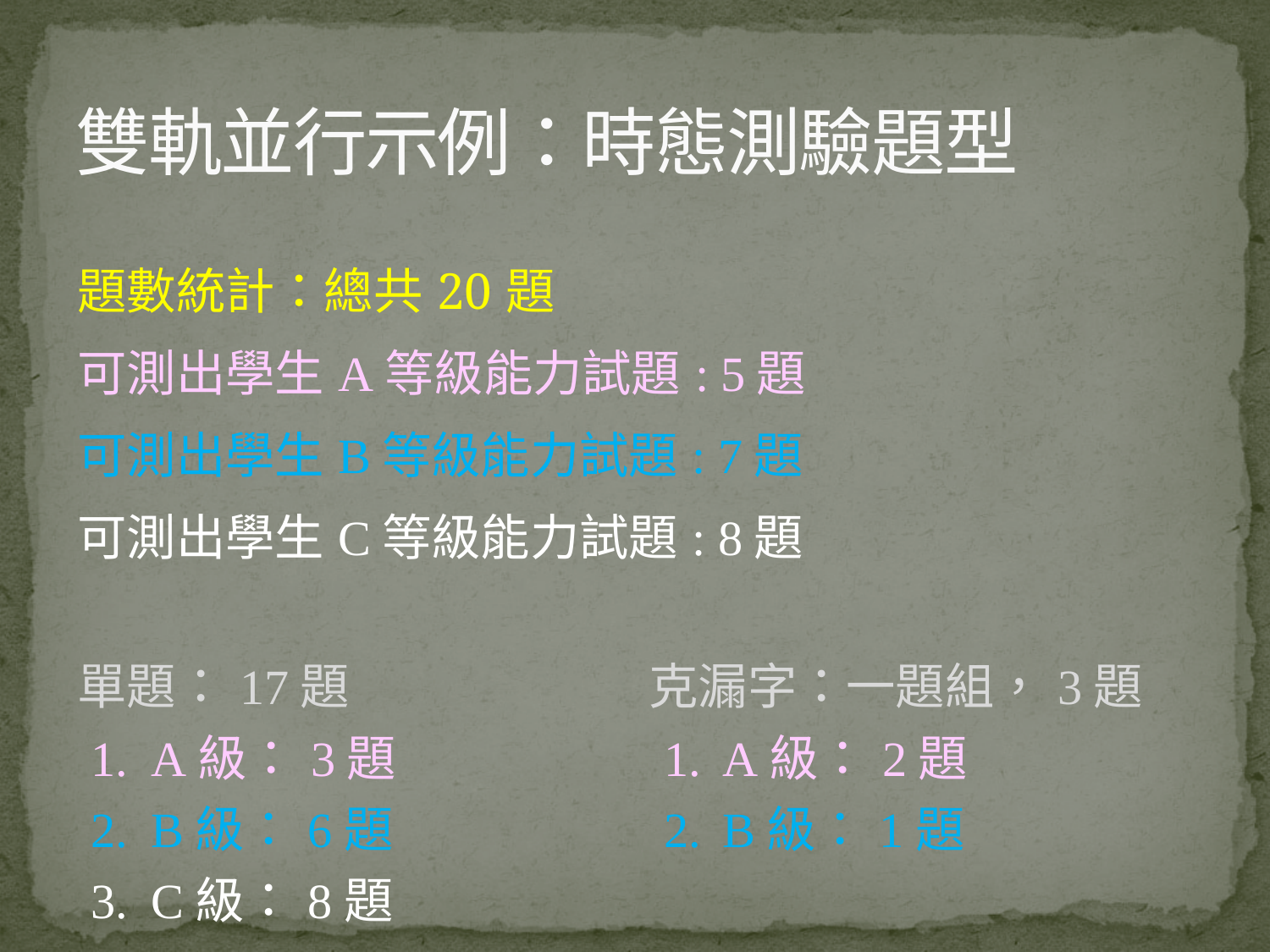

# 雙軌並行示例：時態測驗題型
| 題數統計：總共20題 可測出學生A等級能力試題: 5題 可測出學生B等級能力試題: 7題 可測出學生C等級能力試題: 8題 |  |
| --- | --- |
| 單題：17題 A級：3題 B級：6題 C級：8題 | 克漏字：一題組，3題 A級：2題 B級：1題 |